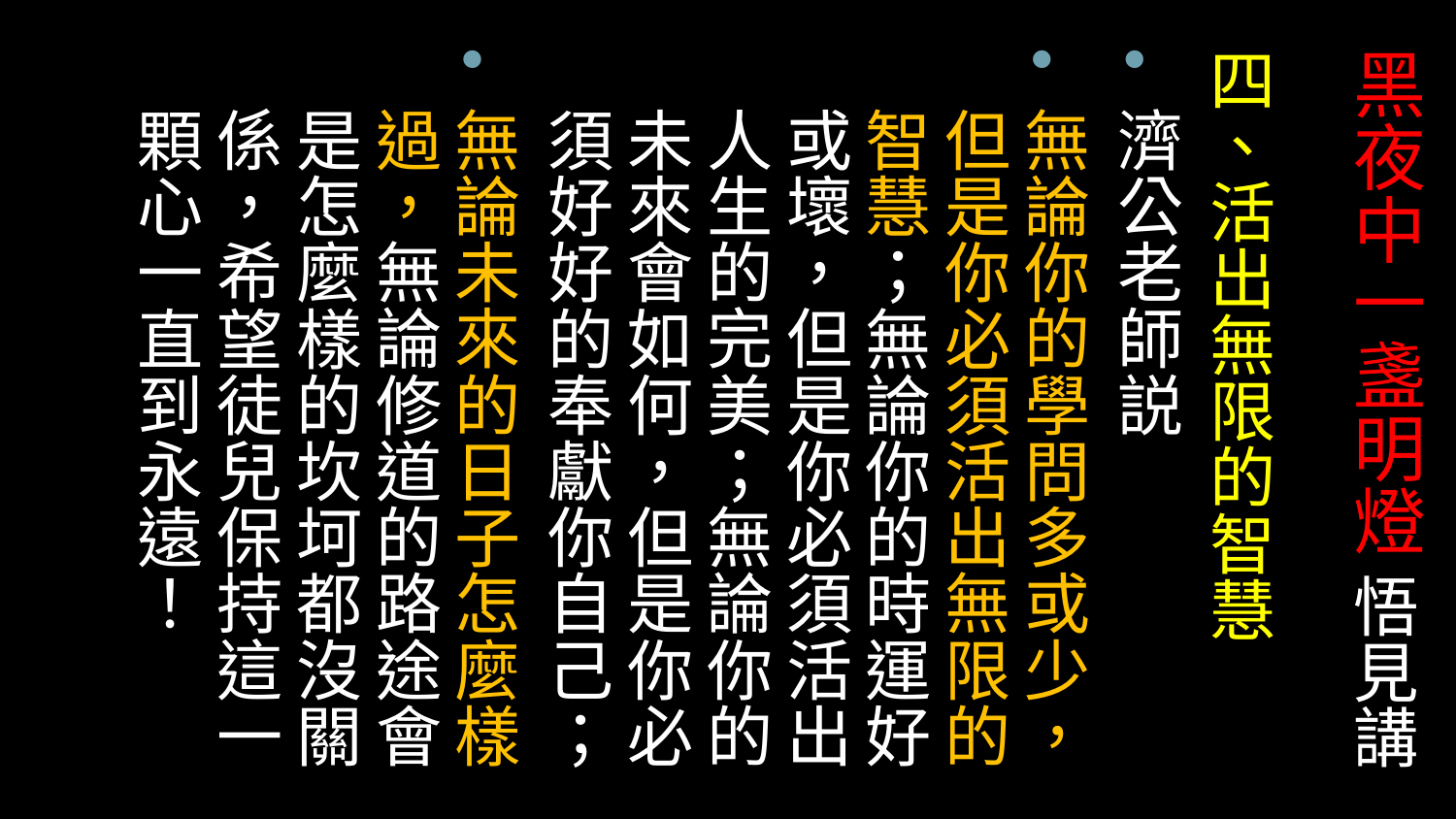

# 黑夜中一盞明燈 悟見講
四、活出無限的智慧
濟公老師説
無論你的學問多或少，但是你必須活出無限的智慧；無論你的時運好或壞，但是你必須活出人生的完美；無論你的未來會如何，但是你必須好好的奉獻你自己；
無論未來的日子怎麼樣過，無論修道的路途會是怎麼樣的坎坷都沒關係，希望徒兒保持這一顆心一直到永遠！